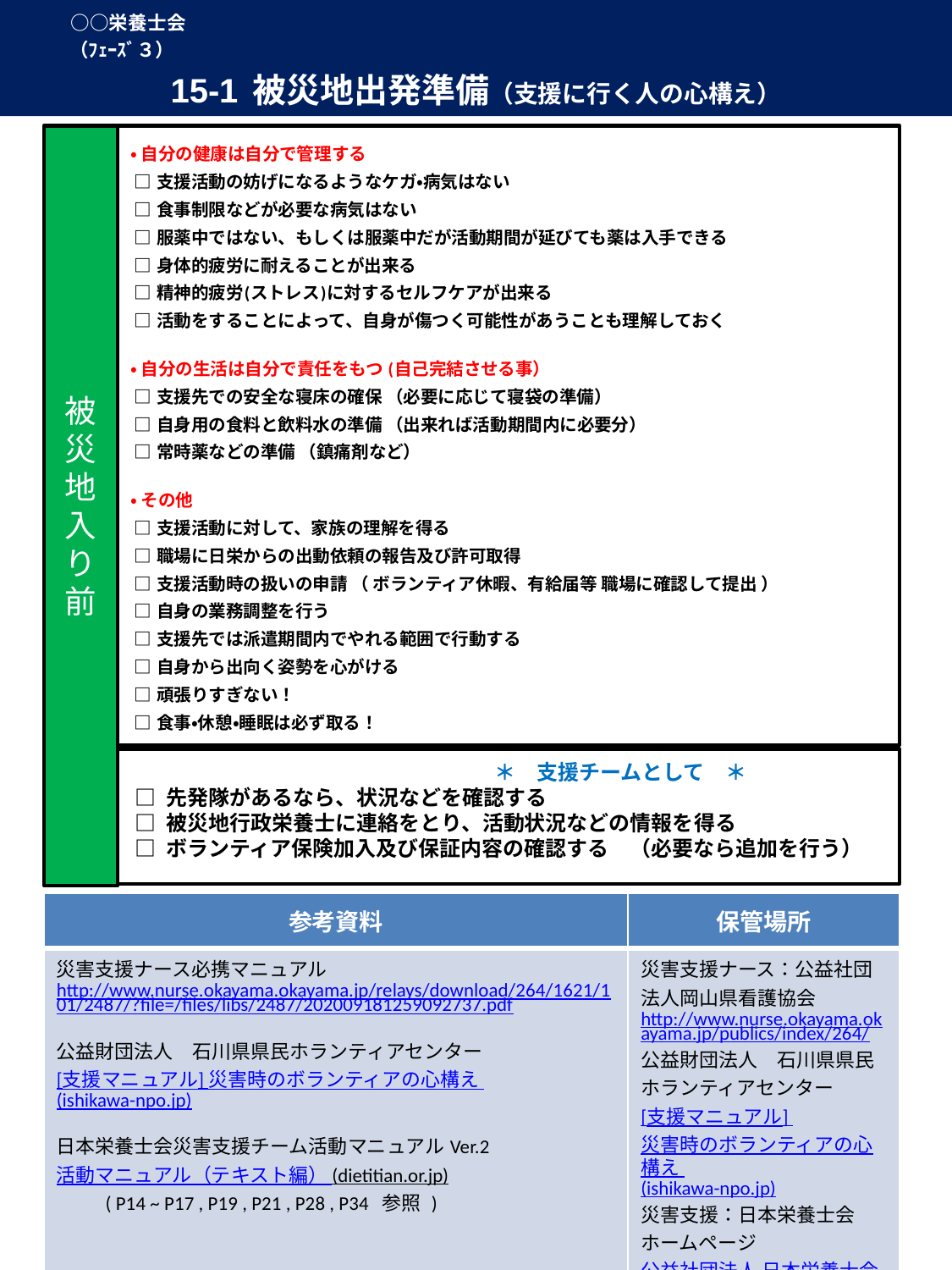

○○栄養士会　　　　　　　　　　　　　　　　　　　　　　　　　　　　　　　　　　　　　　　　　　（ﾌｪｰｽﾞ３）
15-1 被災地出発準備（支援に行く人の心構え）
被災地入り前

・ 自分の健康は自分で管理する
 □ 支援活動の妨げになるようなケガ・病気はない
 □ 食事制限などが必要な病気はない
 □ 服薬中ではない、もしくは服薬中だが活動期間が延びても薬は入手できる
 □ 身体的疲労に耐えることが出来る
 □ 精神的疲労(ストレス)に対するセルフケアが出来る
 □ 活動をすることによって、自身が傷つく可能性があうことも理解しておく

・ 自分の生活は自分で責任をもつ (自己完結させる事）
 □ 支援先での安全な寝床の確保 （必要に応じて寝袋の準備）
 □ 自身用の食料と飲料水の準備 （出来れば活動期間内に必要分）
 □ 常時薬などの準備 （鎮痛剤など）

・ その他
 □ 支援活動に対して、家族の理解を得る
 □ 職場に日栄からの出動依頼の報告及び許可取得
 □ 支援活動時の扱いの申請 （ ボランティア休暇、有給届等 職場に確認して提出 ）
 □ 自身の業務調整を行う
 □ 支援先では派遣期間内でやれる範囲で行動する
 □ 自身から出向く姿勢を心がける
 □ 頑張りすぎない！
 □ 食事・休憩・睡眠は必ず取る！
　　　　　　　　　　　　　　　＊　支援チームとして　＊
 □ 先発隊があるなら、状況などを確認する
 □ 被災地行政栄養士に連絡をとり、活動状況などの情報を得る
 □ ボランティア保険加入及び保証内容の確認する　（必要なら追加を行う）

| 参考資料 | 保管場所 |
| --- | --- |
| 災害支援ナース必携マニュアル http://www.nurse.okayama.okayama.jp/relays/download/264/1621/101/2487/?file=/files/libs/2487/202009181259092737.pdf 公益財団法人　石川県県民ホランティアセンター [支援マニュアル] 災害時のボランティアの心構え (ishikawa-npo.jp) 日本栄養士会災害支援チーム活動マニュアルVer.2 活動マニュアル（テキスト編） (dietitian.or.jp) ( P14 ~ P17 , P19 , P21 , P28 , P34 参照 ) | 災害支援ナース：公益社団法人岡山県看護協会 http://www.nurse.okayama.okayama.jp/publics/index/264/ 公益財団法人　石川県県民ホランティアセンター [支援マニュアル] 災害時のボランティアの心構え (ishikawa-npo.jp) 災害支援：日本栄養士会ホームページ 公益社団法人 日本栄養士会 (dietitian.or.jp) |